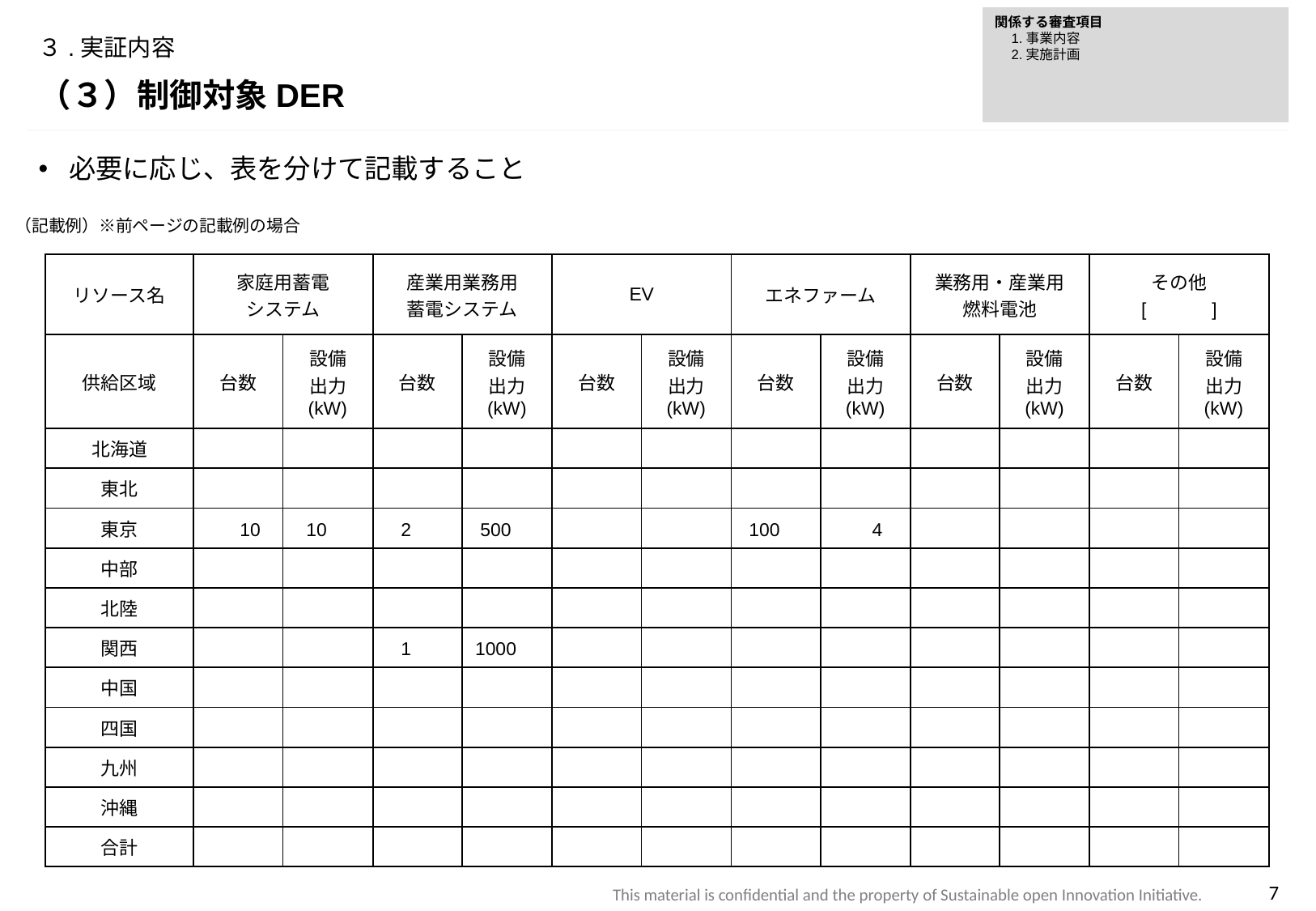

関係する審査項目
　1.事業内容
　2.実施計画
# ３.実証内容
（３）制御対象DER
必要に応じ、表を分けて記載すること
（記載例）※前ページの記載例の場合
| リソース名 | 家庭用蓄電 システム |  | 産業用業務用 蓄電システム |  | EV |  | エネファーム |  | 業務用・産業用 燃料電池 |  | その他 [　　　] |  |
| --- | --- | --- | --- | --- | --- | --- | --- | --- | --- | --- | --- | --- |
| 供給区域 | 台数 | 設備 出力 (kW) | 台数 | 設備 出力 (kW) | 台数 | 設備 出力 (kW) | 台数 | 設備 出力 (kW) | 台数 | 設備 出力 (kW) | 台数 | 設備 出力 (kW) |
| 北海道 |  |  |  |  |  |  |  |  |  |  |  |  |
| 東北 |  |  |  |  |  |  |  |  |  |  |  |  |
| 東京 | 10 | 10 | 2 | 500 |  |  | 100 | 4 |  |  |  |  |
| 中部 |  |  |  |  |  |  |  |  |  |  |  |  |
| 北陸 |  |  |  |  |  |  |  |  |  |  |  |  |
| 関西 |  |  | 1 | 1000 |  |  |  |  |  |  |  |  |
| 中国 |  |  |  |  |  |  |  |  |  |  |  |  |
| 四国 |  |  |  |  |  |  |  |  |  |  |  |  |
| 九州 |  |  |  |  |  |  |  |  |  |  |  |  |
| 沖縄 |  |  |  |  |  |  |  |  |  |  |  |  |
| 合計 |  |  |  |  |  |  |  |  |  |  |  |  |